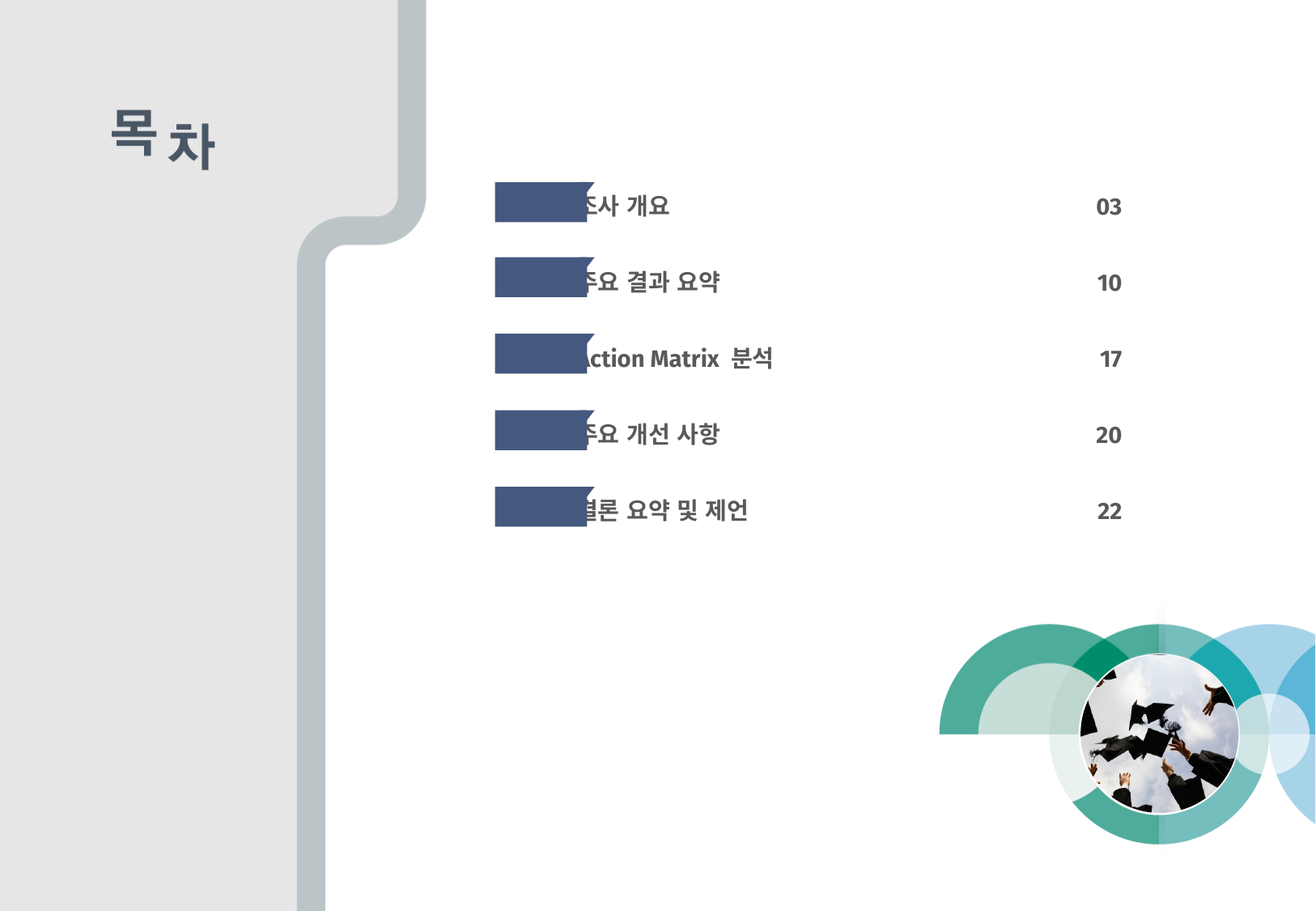

03
10
17
20
22
조사 개요
주요 결과 요약
Action Matrix 분석
주요 개선 사항
결론 요약 및 제언
Part A

Part B

Part C

Part D

Part E